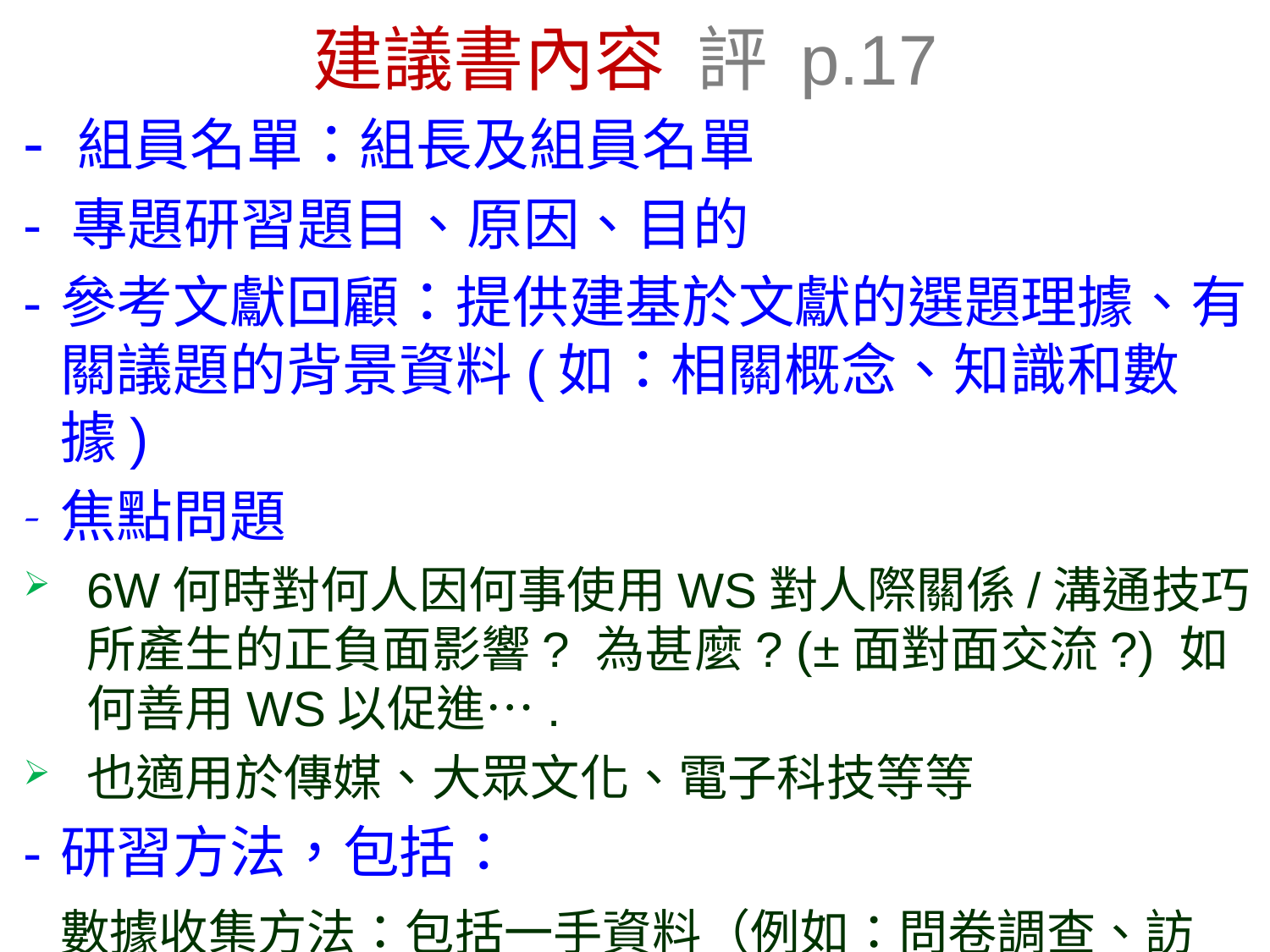

# 建議書內容  評 p.17
- 組員名單：組長及組員名單
- 專題研習題目、原因、目的
-	參考文獻回顧：提供建基於文獻的選題理據、有關議題的背景資料(如：相關概念、知識和數據)
焦點問題
6W何時對何人因何事使用WS對人際關係/溝通技巧所產生的正負面影響? 為甚麼? (±面對面交流?) 如何善用WS以促進….
也適用於傳媒、大眾文化、電子科技等等
-	研習方法，包括：
	數據收集方法：包括一手資料（例如：問卷調查、訪問、焦點小組）和二手資料、研究對象、研究人數